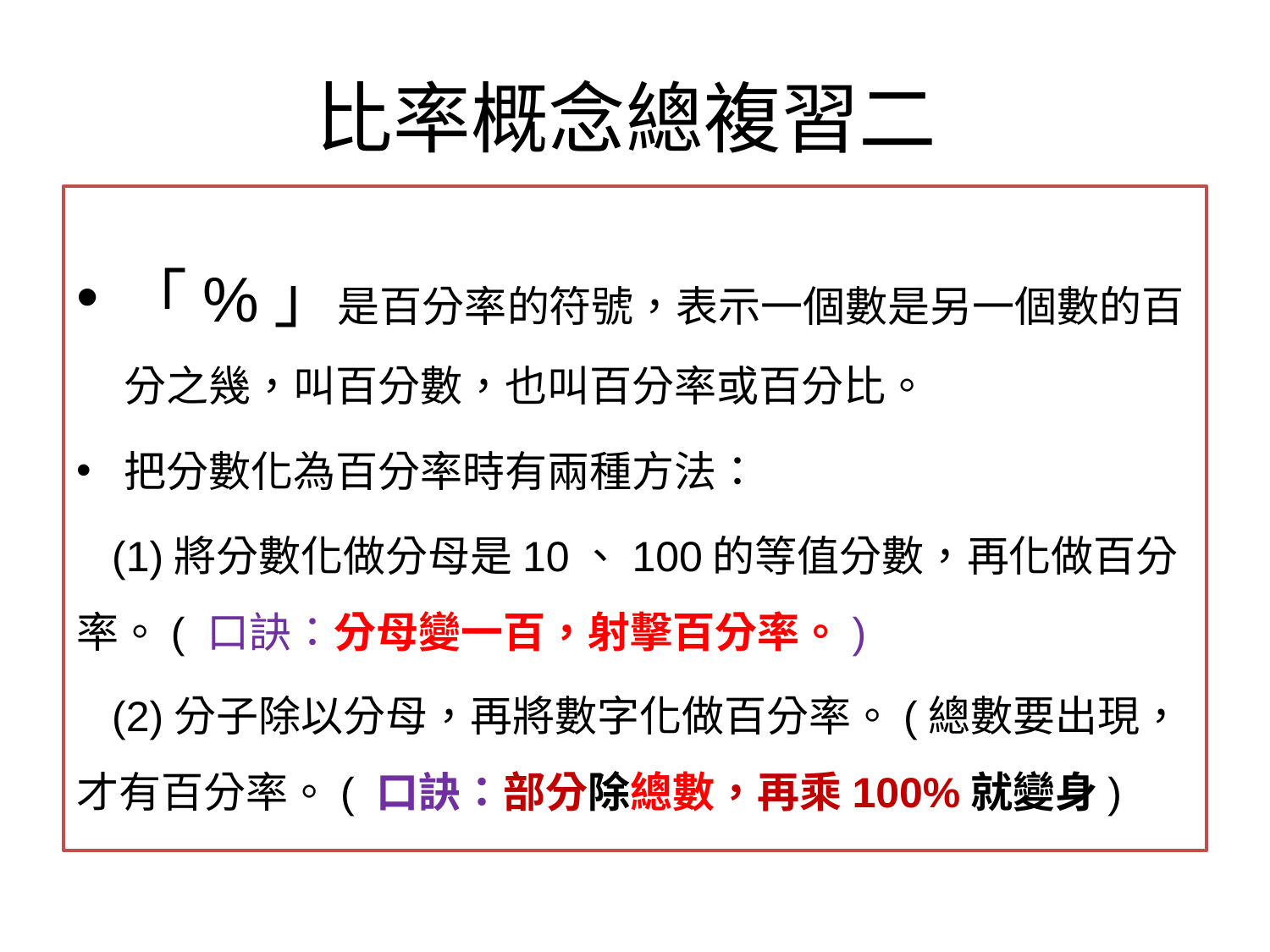

比率概念總複習二
「%」是百分率的符號，表示一個數是另一個數的百分之幾，叫百分數，也叫百分率或百分比。
把分數化為百分率時有兩種方法：
   (1)將分數化做分母是10、100的等值分數，再化做百分率。( 口訣：分母變一百，射擊百分率。)
   (2)分子除以分母，再將數字化做百分率。(總數要出現，才有百分率。( 口訣：部分除總數，再乘100%就變身)